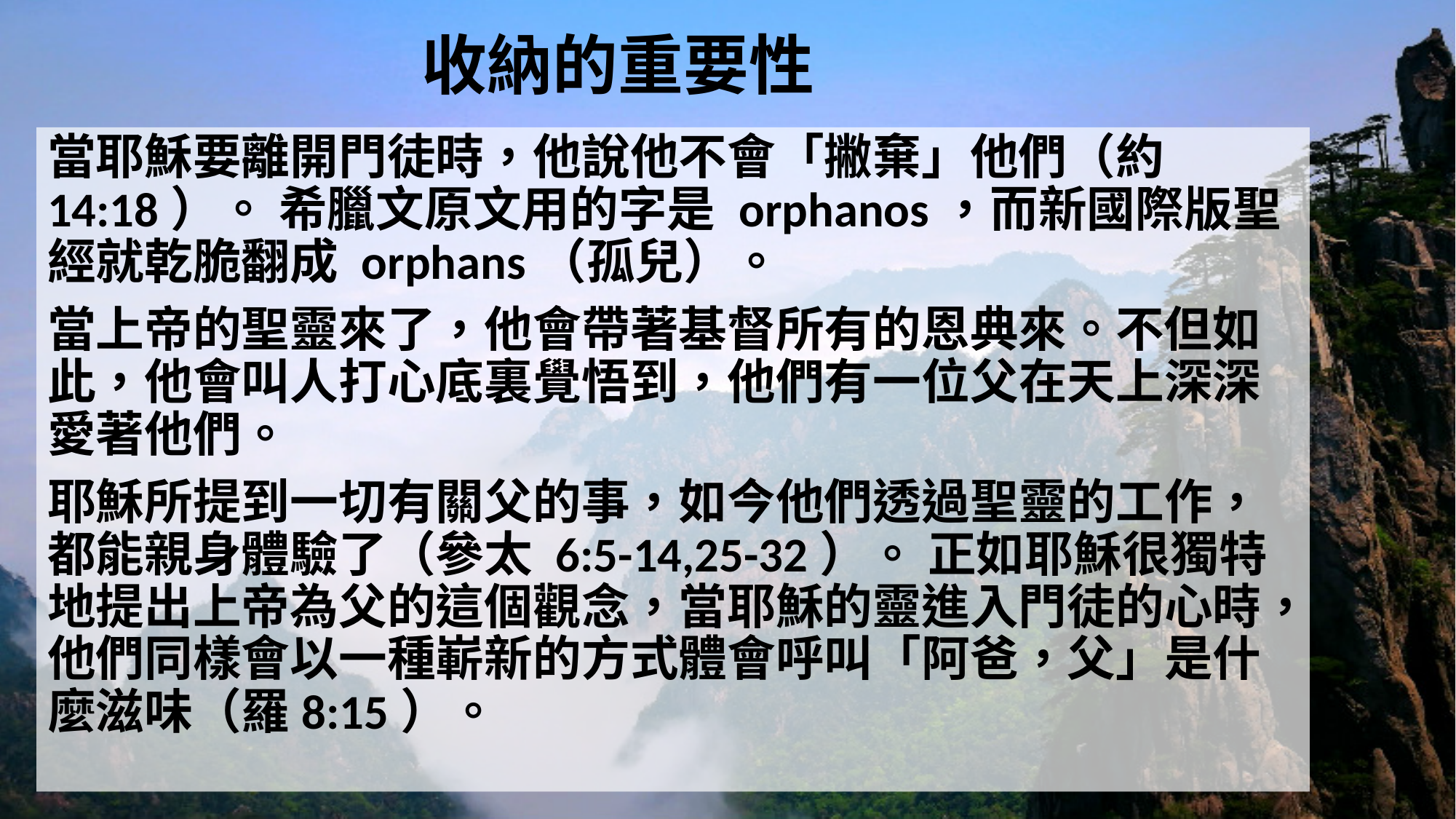

# 收納的重要性
當耶穌要離開門徒時，他說他不會「撇棄」他們（約 14:18）。 希臘文原文用的字是 orphanos，而新國際版聖經就乾脆翻成 orphans（孤兒）。
當上帝的聖靈來了，他會帶著基督所有的恩典來。不但如此，他會叫人打心底裏覺悟到，他們有一位父在天上深深愛著他們。
耶穌所提到一切有關父的事，如今他們透過聖靈的工作，都能親身體驗了（參太 6:5-14,25-32）。 正如耶穌很獨特地提出上帝為父的這個觀念，當耶穌的靈進入門徒的心時，他們同樣會以一種嶄新的方式體會呼叫「阿爸，父」是什麼滋味（羅8:15）。